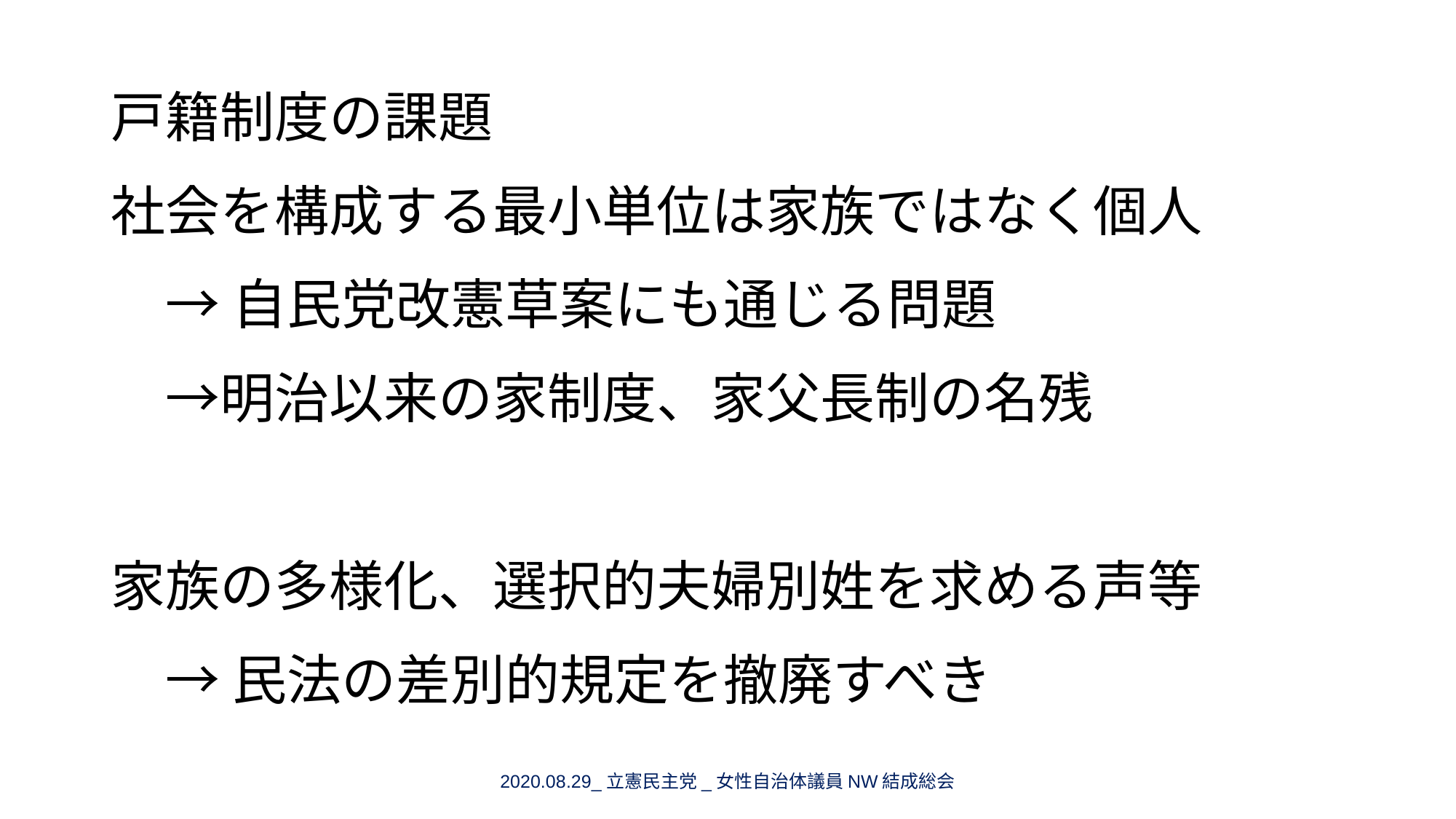

戸籍制度の課題
社会を構成する最小単位は家族ではなく個人
　→ 自民党改憲草案にも通じる問題
　→明治以来の家制度、家父長制の名残

家族の多様化、選択的夫婦別姓を求める声等
　→ 民法の差別的規定を撤廃すべき

2020.08.29_立憲民主党_女性自治体議員NW結成総会